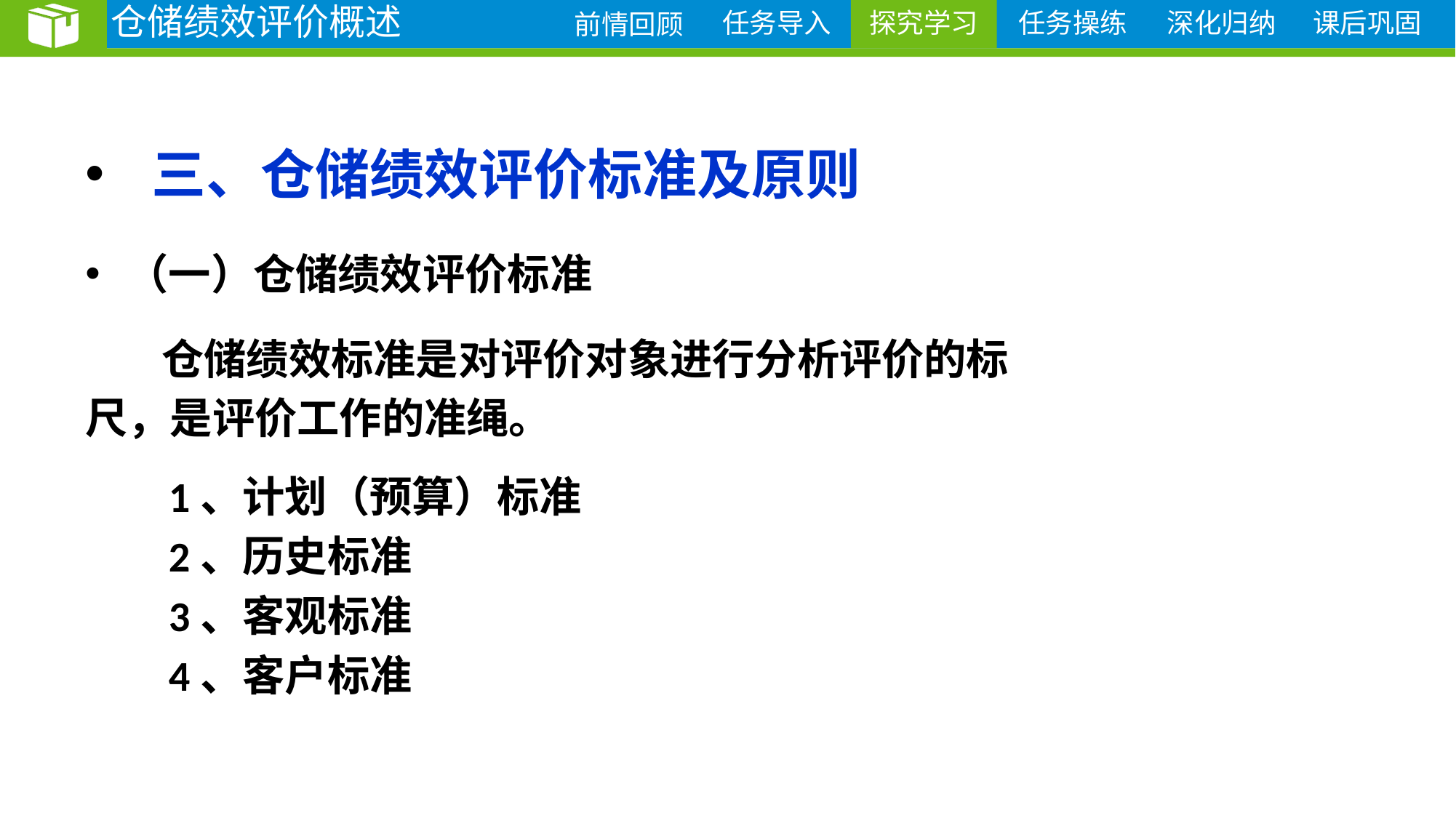

仓储绩效评价概述
探究学习
 三、仓储绩效评价标准及原则

（一）仓储绩效评价标准

       仓储绩效标准是对评价对象进行分析评价的标
尺，是评价工作的准绳。

   1、计划（预算）标准
   2、历史标准
   3、客观标准
   4、客户标准